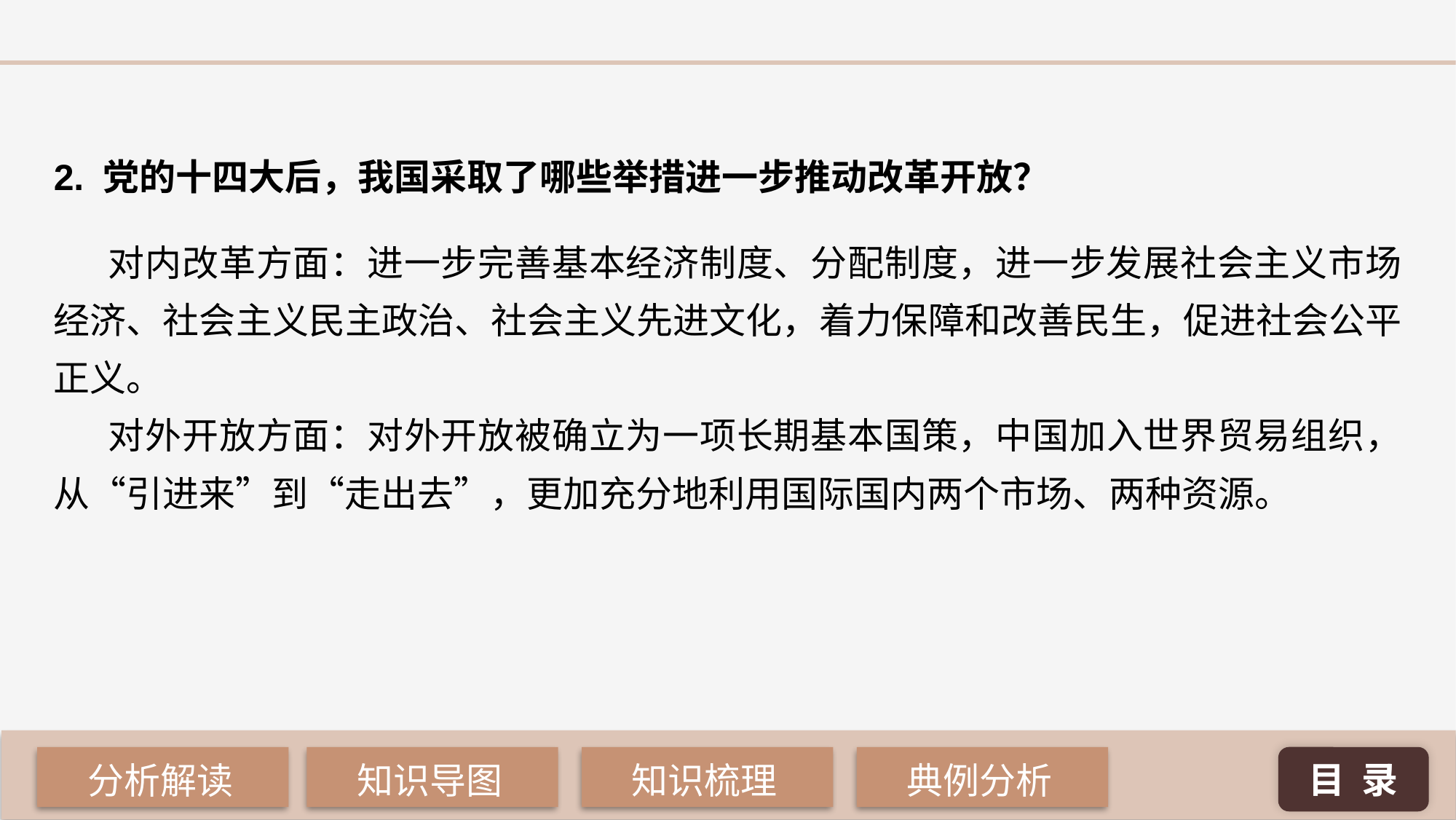

2. 党的十四大后，我国采取了哪些举措进一步推动改革开放？
对内改革方面：进一步完善基本经济制度、分配制度，进一步发展社会主义市场经济、社会主义民主政治、社会主义先进文化，着力保障和改善民生，促进社会公平正义。
对外开放方面：对外开放被确立为一项长期基本国策，中国加入世界贸易组织，从“引进来”到“走出去”，更加充分地利用国际国内两个市场、两种资源。